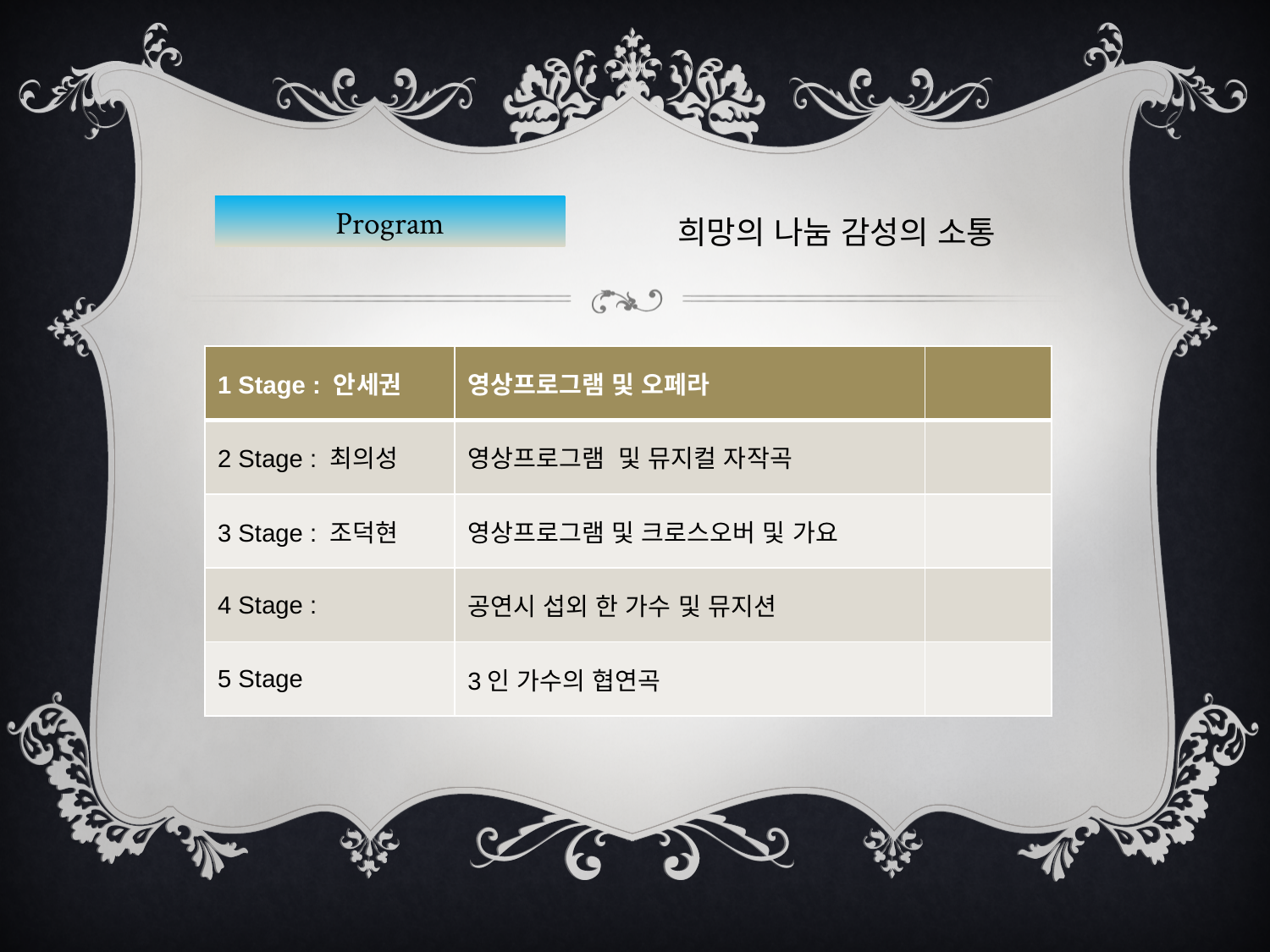

Program
희망의 나눔 감성의 소통
| 1 Stage : 안세권 | 영상프로그램 및 오페라 |  |
| --- | --- | --- |
| 2 Stage : 최의성 | 영상프로그램 및 뮤지컬 자작곡 |  |
| 3 Stage : 조덕현 | 영상프로그램 및 크로스오버 및 가요 |  |
| 4 Stage : | 공연시 섭외 한 가수 및 뮤지션 |  |
| 5 Stage | 3인 가수의 협연곡 |  |